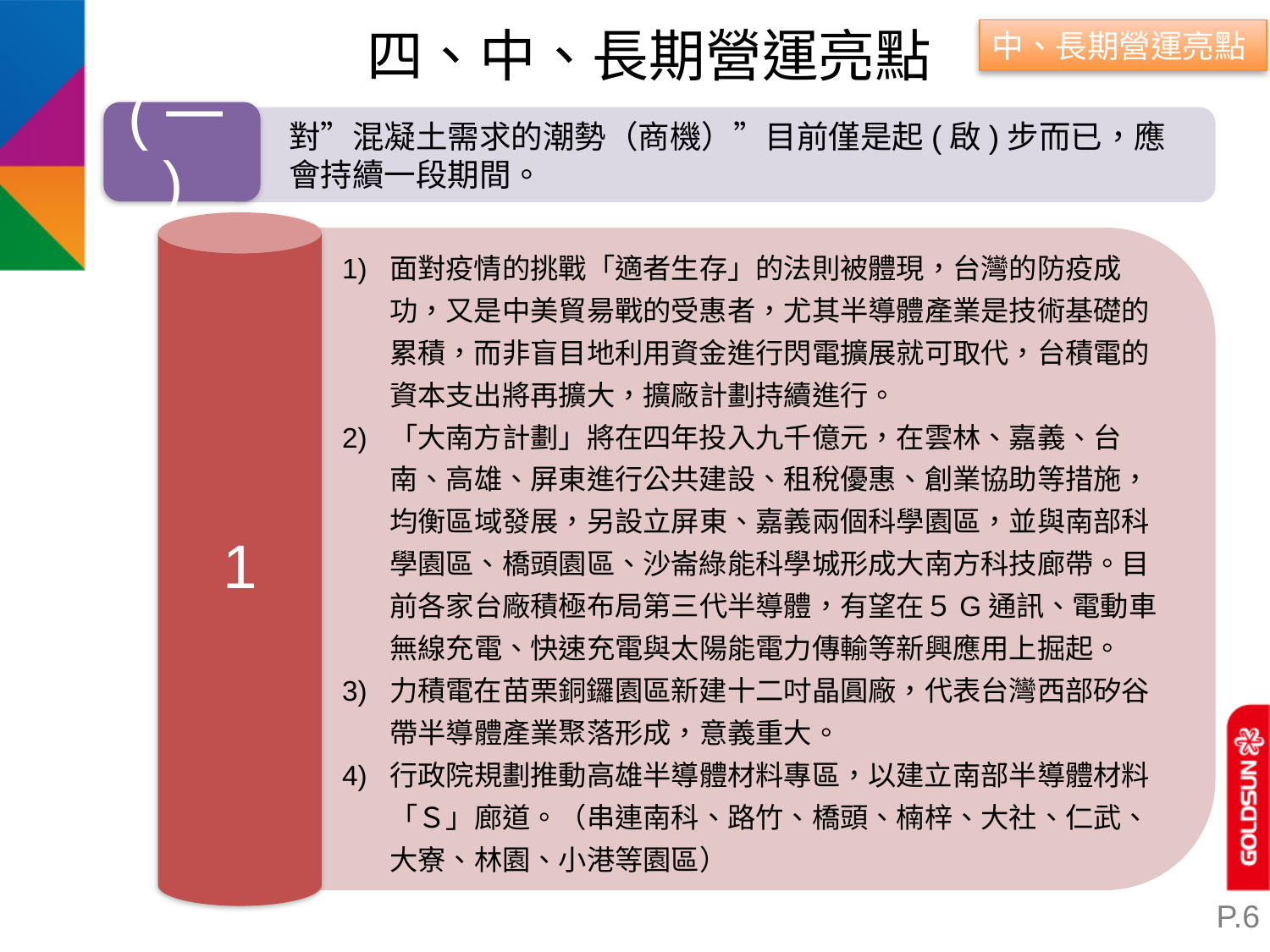

四、中、長期營運亮點
中、長期營運亮點

(一)

對”混凝土需求的潮勢（商機）”目前僅是起(啟)步而已，應會持續一段期間。

1

面對疫情的挑戰「適者生存」的法則被體現，台灣的防疫成功，又是中美貿昜戰的受惠者，尤其半導體產業是技術基礎的累積，而非盲目地利用資金進行閃電擴展就可取代，台積電的資本支出將再擴大，擴廠計劃持續進行。
「大南方計劃」將在四年投入九千億元，在雲林、嘉義、台南、高雄、屏東進行公共建設、租稅優惠、創業協助等措施，均衡區域發展，另設立屏東、嘉義兩個科學園區，並與南部科學園區、橋頭園區、沙崙綠能科學城形成大南方科技廊帶。目前各家台廠積極布局第三代半導體，有望在５G通訊、電動車無線充電、快速充電與太陽能電力傳輸等新興應用上掘起。
力積電在苗栗銅鑼園區新建十二吋晶圓廠，代表台灣西部矽谷帶半導體產業聚落形成，意義重大。
行政院規劃推動高雄半導體材料專區，以建立南部半導體材料「Ｓ」廊道。（串連南科、路竹、橋頭、楠梓、大社、仁武、大寮、林園、小港等園區）
P.6